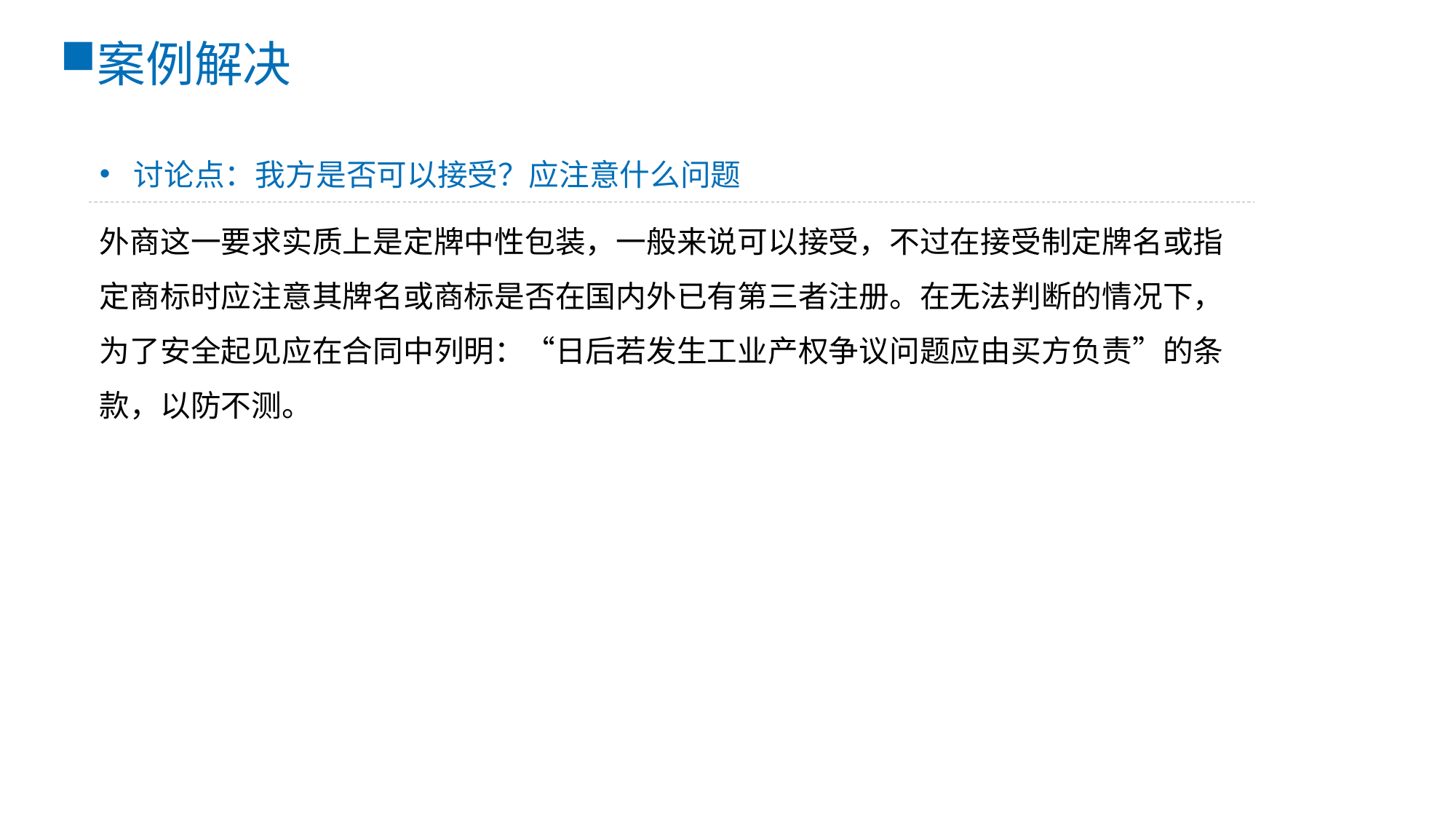

案例解决
讨论点：我方是否可以接受？应注意什么问题
外商这一要求实质上是定牌中性包装，一般来说可以接受，不过在接受制定牌名或指定商标时应注意其牌名或商标是否在国内外已有第三者注册。在无法判断的情况下，为了安全起见应在合同中列明：“日后若发生工业产权争议问题应由买方负责”的条款，以防不测。